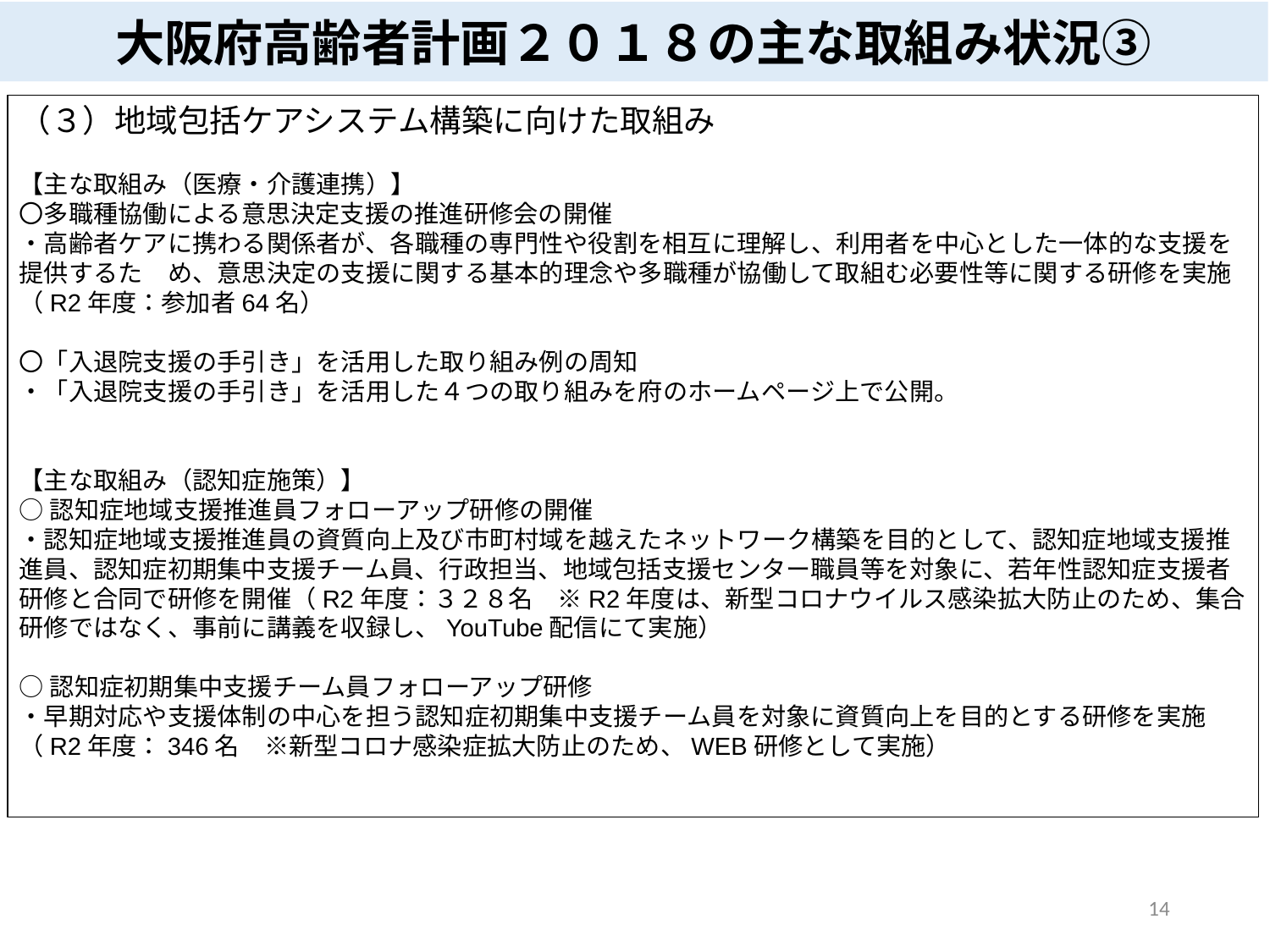

大阪府高齢者計画２０１８の主な取組み状況③
（３）地域包括ケアシステム構築に向けた取組み

【主な取組み（医療・介護連携）】
〇多職種協働による意思決定支援の推進研修会の開催
・高齢者ケアに携わる関係者が、各職種の専門性や役割を相互に理解し、利用者を中心とした一体的な支援を提供するた　め、意思決定の支援に関する基本的理念や多職種が協働して取組む必要性等に関する研修を実施（R2年度：参加者64名）

〇「入退院支援の手引き」を活用した取り組み例の周知
・「入退院支援の手引き」を活用した４つの取り組みを府のホームページ上で公開。

【主な取組み（認知症施策）】
○認知症地域支援推進員フォローアップ研修の開催
・認知症地域支援推進員の資質向上及び市町村域を越えたネットワーク構築を目的として、認知症地域支援推進員、認知症初期集中支援チーム員、行政担当、地域包括支援センター職員等を対象に、若年性認知症支援者研修と合同で研修を開催（R2年度：３２８名　※R2年度は、新型コロナウイルス感染拡大防止のため、集合研修ではなく、事前に講義を収録し、YouTube配信にて実施）

○認知症初期集中支援チーム員フォローアップ研修
・早期対応や支援体制の中心を担う認知症初期集中支援チーム員を対象に資質向上を目的とする研修を実施（R2年度：346名　※新型コロナ感染症拡大防止のため、WEB研修として実施）
14